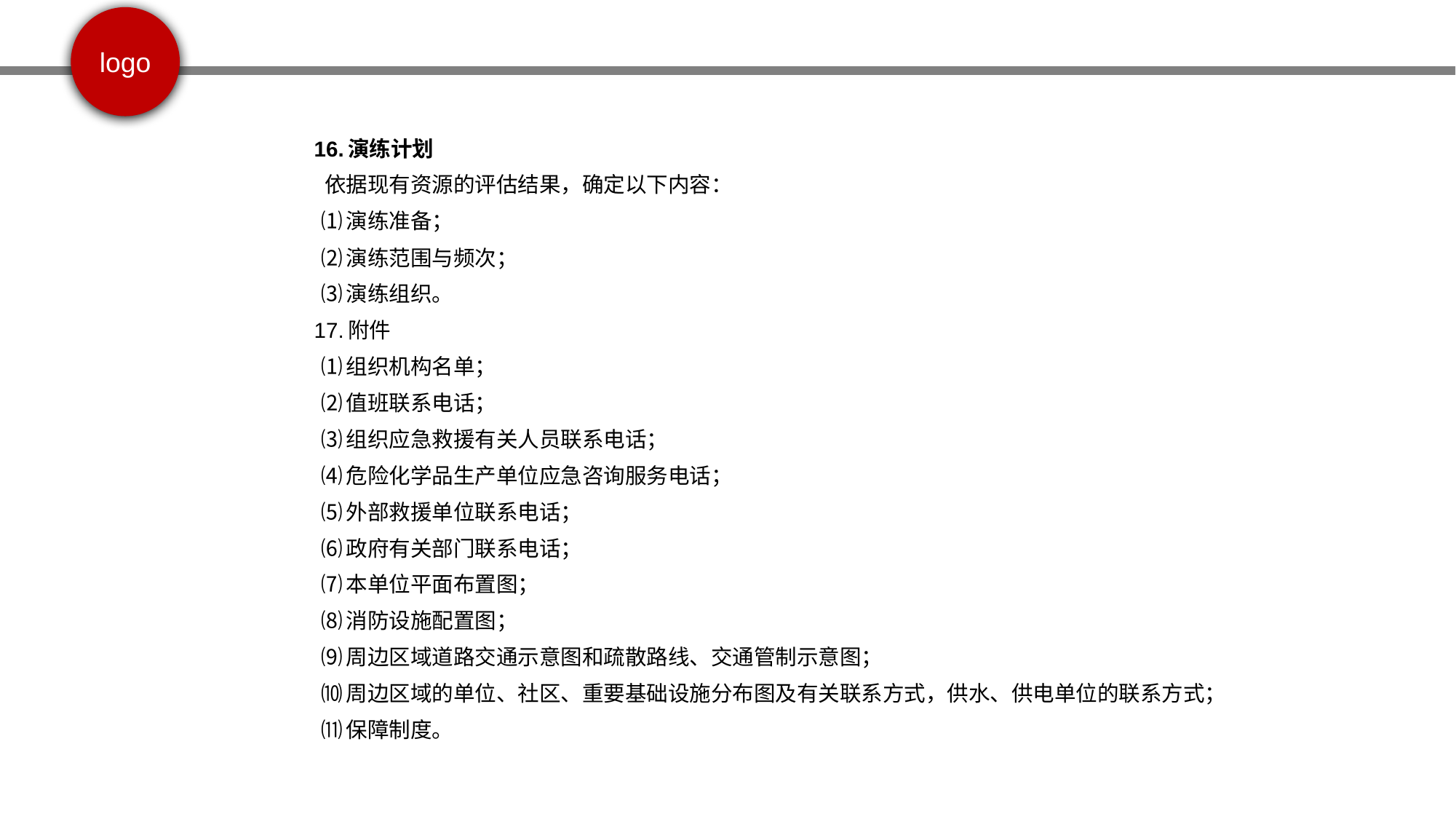

16.演练计划
    依据现有资源的评估结果，确定以下内容：
    ⑴演练准备；
    ⑵演练范围与频次；
    ⑶演练组织。
  17.附件
    ⑴组织机构名单；
    ⑵值班联系电话；
    ⑶组织应急救援有关人员联系电话；
    ⑷危险化学品生产单位应急咨询服务电话；
    ⑸外部救援单位联系电话；
    ⑹政府有关部门联系电话；
    ⑺本单位平面布置图；
    ⑻消防设施配置图；
    ⑼周边区域道路交通示意图和疏散路线、交通管制示意图；
    ⑽周边区域的单位、社区、重要基础设施分布图及有关联系方式，供水、供电单位的联系方式；
    ⑾保障制度。